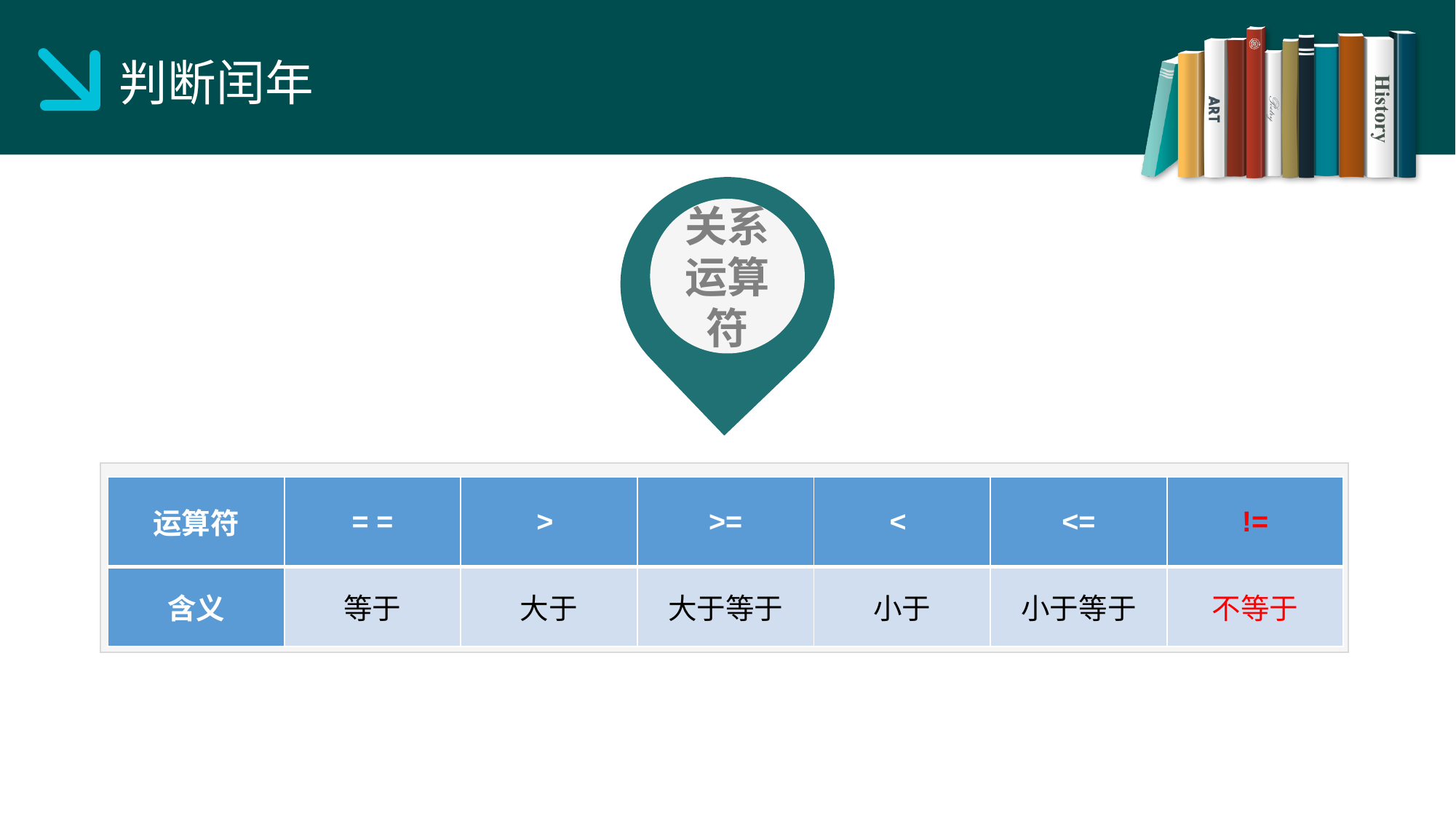

判断闰年

关系运算符

| 运算符 | = = | > | >= | < | <= | != |
| --- | --- | --- | --- | --- | --- | --- |
| 含义 | 等于 | 大于 | 大于等于 | 小于 | 小于等于 | 不等于 |